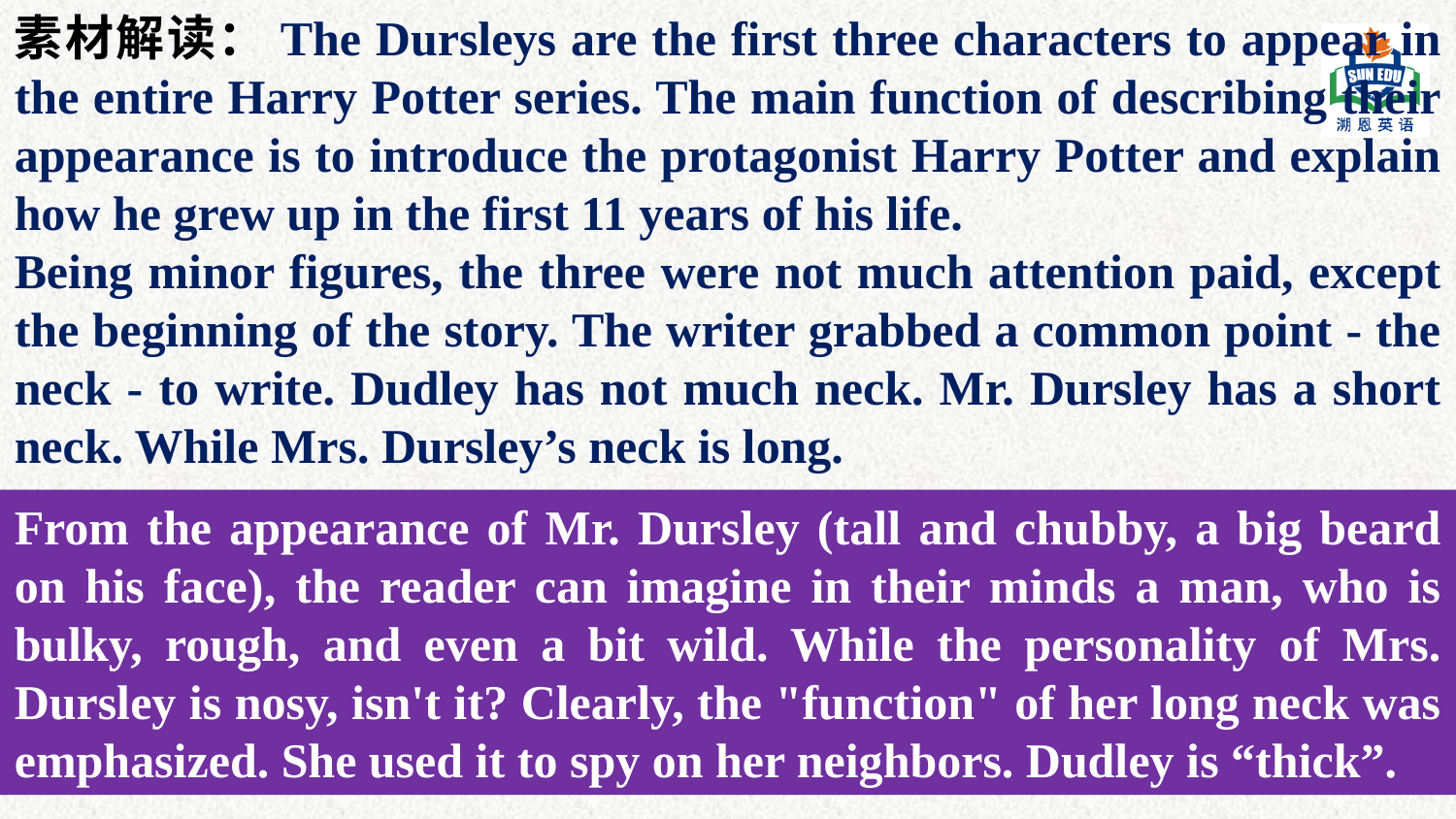

素材解读：The Dursleys are the first three characters to appear in the entire Harry Potter series. The main function of describing their appearance is to introduce the protagonist Harry Potter and explain how he grew up in the first 11 years of his life.
Being minor figures, the three were not much attention paid, except the beginning of the story. The writer grabbed a common point - the neck - to write. Dudley has not much neck. Mr. Dursley has a short neck. While Mrs. Dursley’s neck is long.
From the appearance of Mr. Dursley (tall and chubby, a big beard on his face), the reader can imagine in their minds a man, who is bulky, rough, and even a bit wild. While the personality of Mrs. Dursley is nosy, isn't it? Clearly, the "function" of her long neck was emphasized. She used it to spy on her neighbors. Dudley is “thick”.